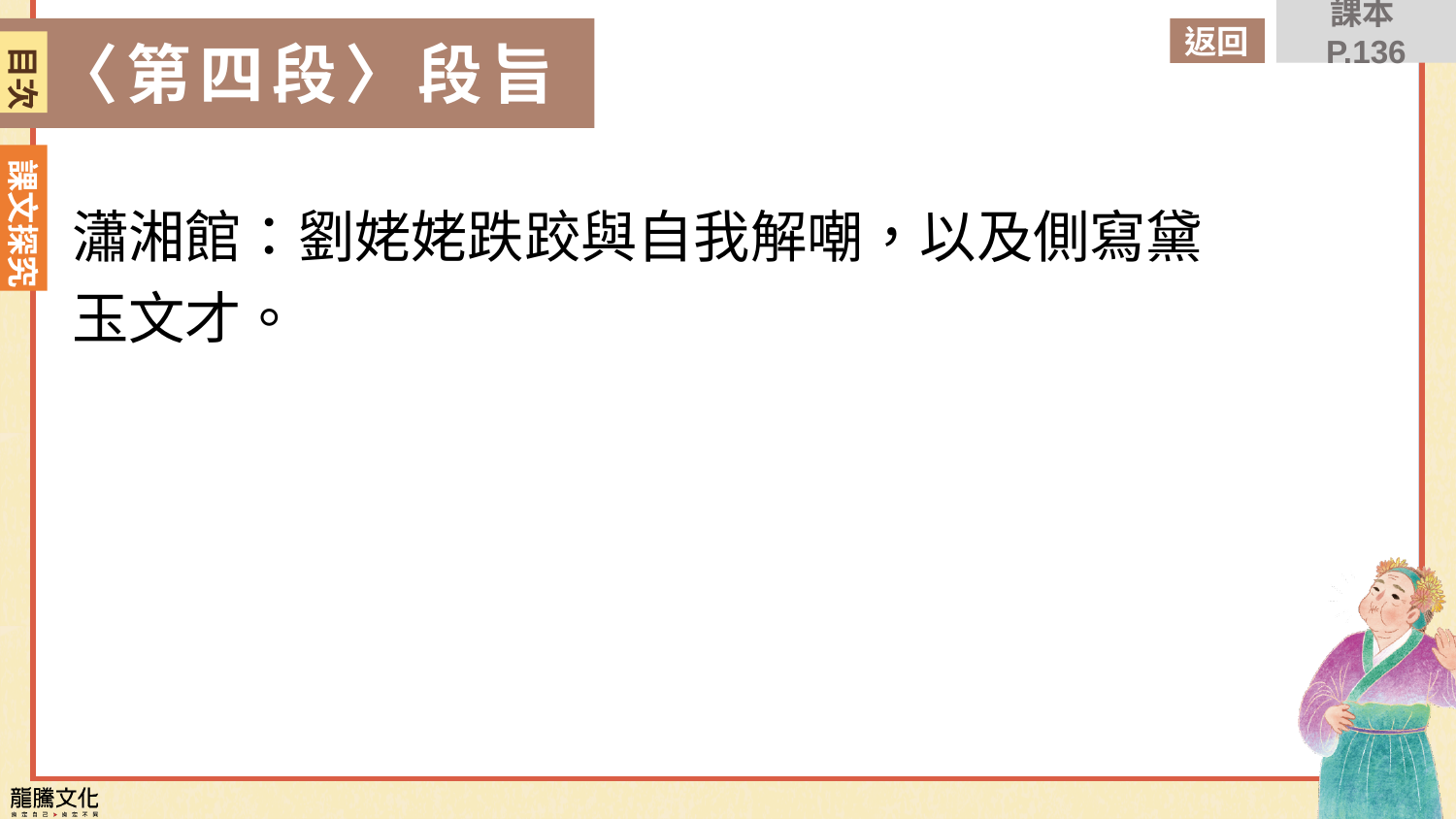

課本P.136

返回
〈第四段〉段旨
目次
瀟湘館：劉姥姥跌跤與自我解嘲，以及側寫黛玉文才。